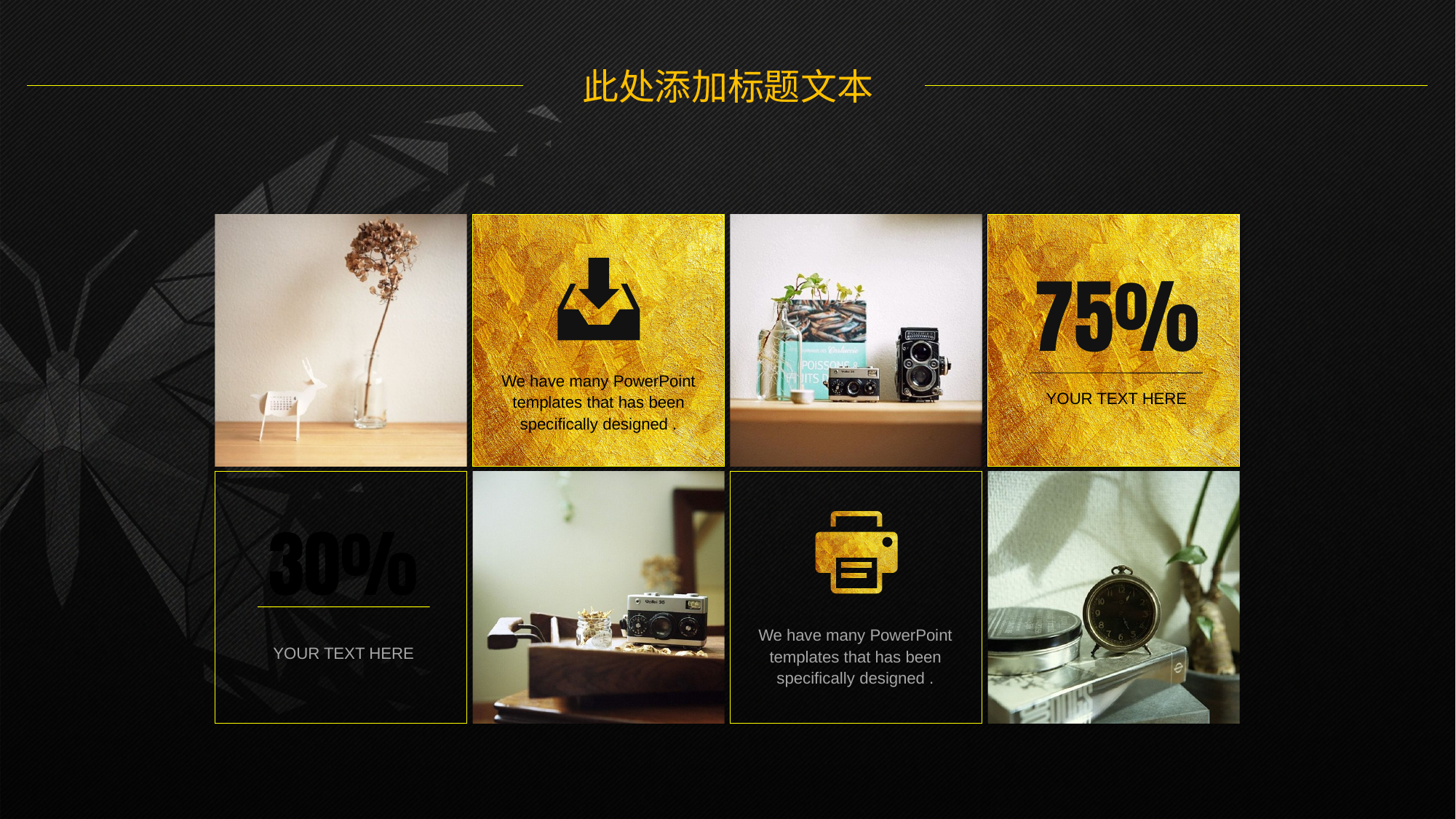

此处添加标题文本

75%
We have many PowerPoint templates that has been specifically designed .

YOUR TEXT HERE

30%

We have many PowerPoint templates that has been specifically designed .
YOUR TEXT HERE